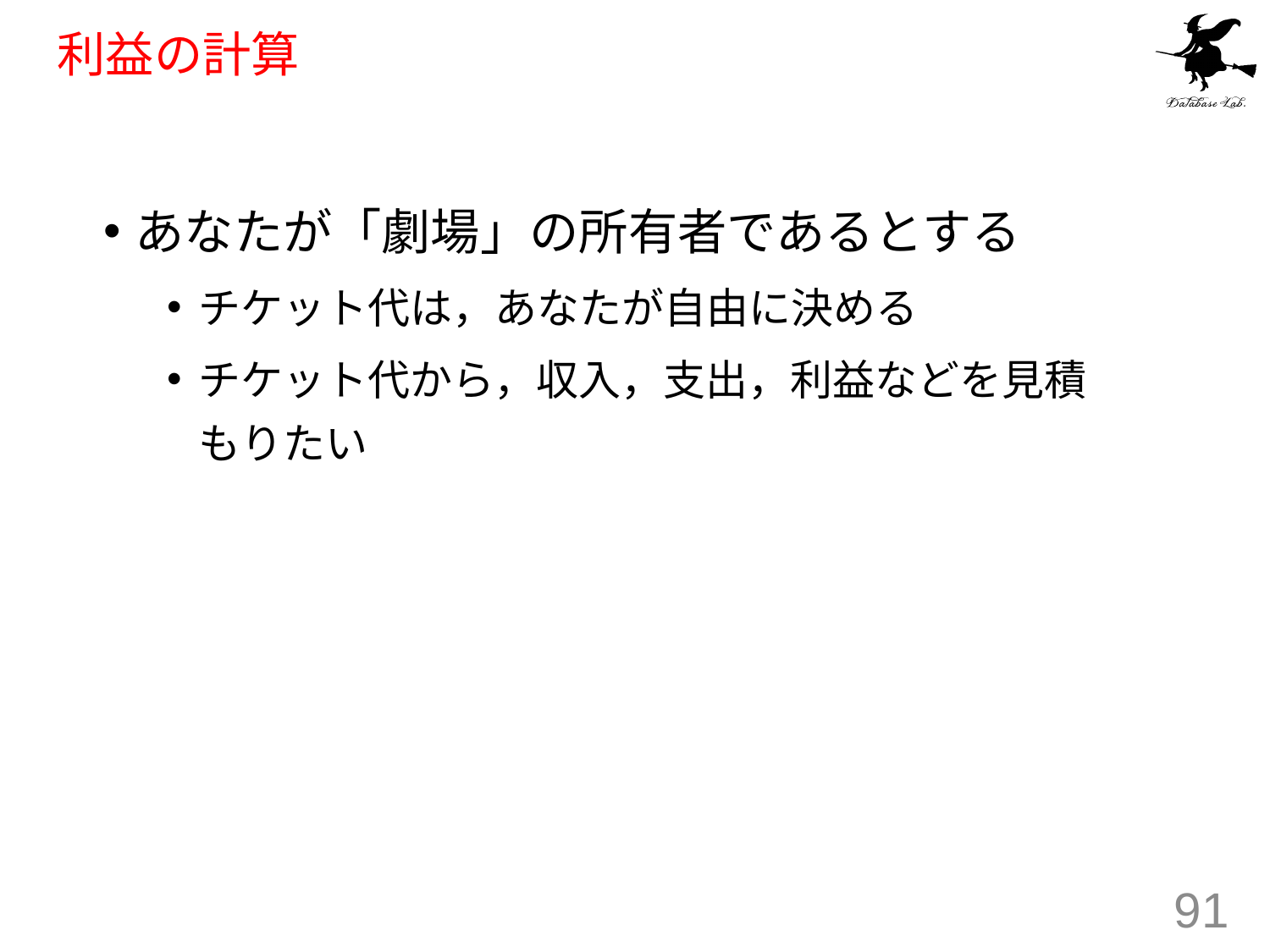

# 利益の計算
あなたが「劇場」の所有者であるとする
チケット代は，あなたが自由に決める
チケット代から，収入，支出，利益などを見積もりたい
91